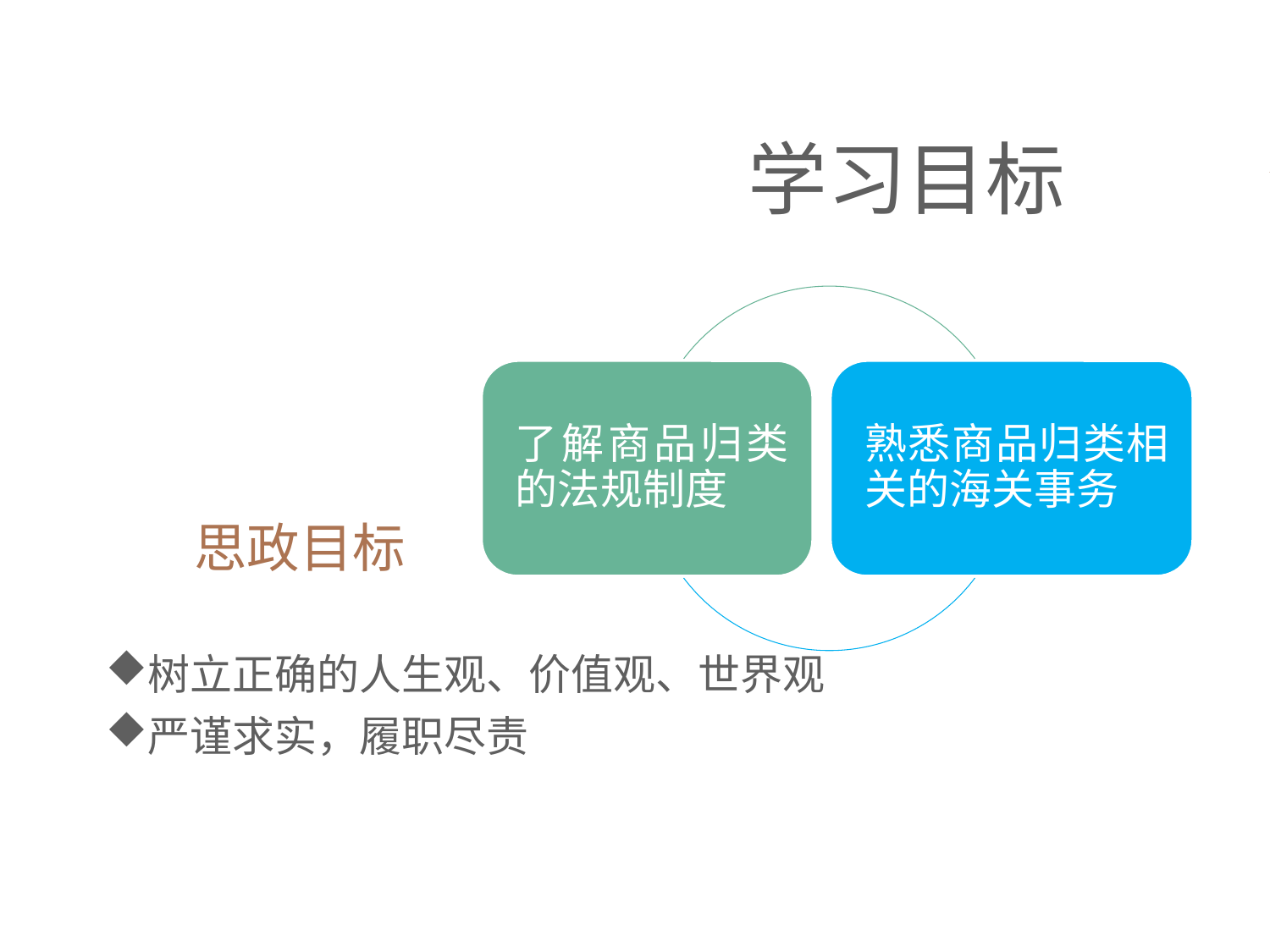

# 学习目标
了解商品归类的法规制度
熟悉商品归类相关的海关事务
 思政目标
树立正确的人生观、价值观、世界观
严谨求实，履职尽责